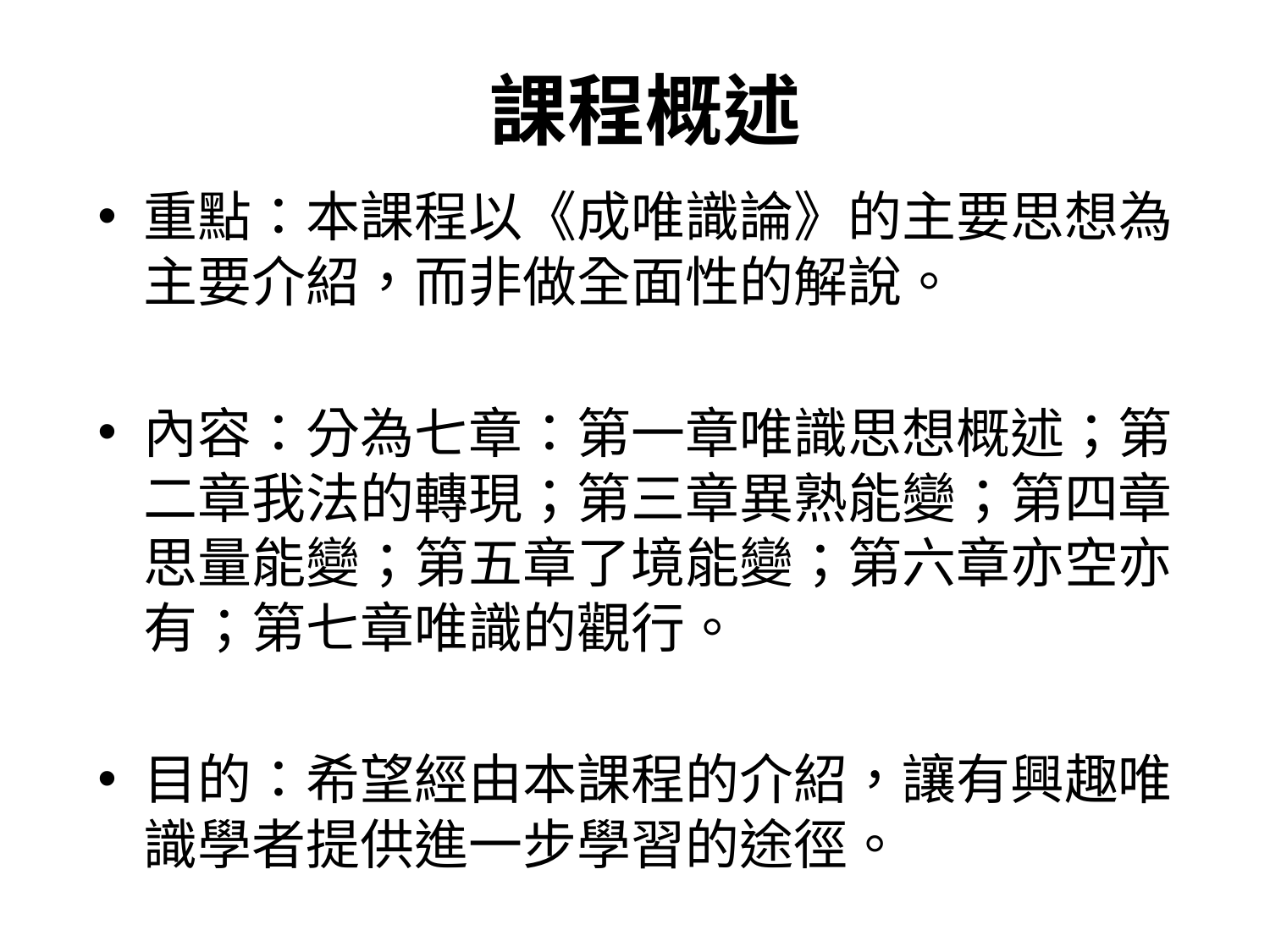

# 課程概述
重點：本課程以《成唯識論》的主要思想為主要介紹，而非做全面性的解說。

內容：分為七章：第一章唯識思想概述；第二章我法的轉現；第三章異熟能變；第四章思量能變；第五章了境能變；第六章亦空亦有；第七章唯識的觀行。

目的：希望經由本課程的介紹，讓有興趣唯識學者提供進一步學習的途徑。